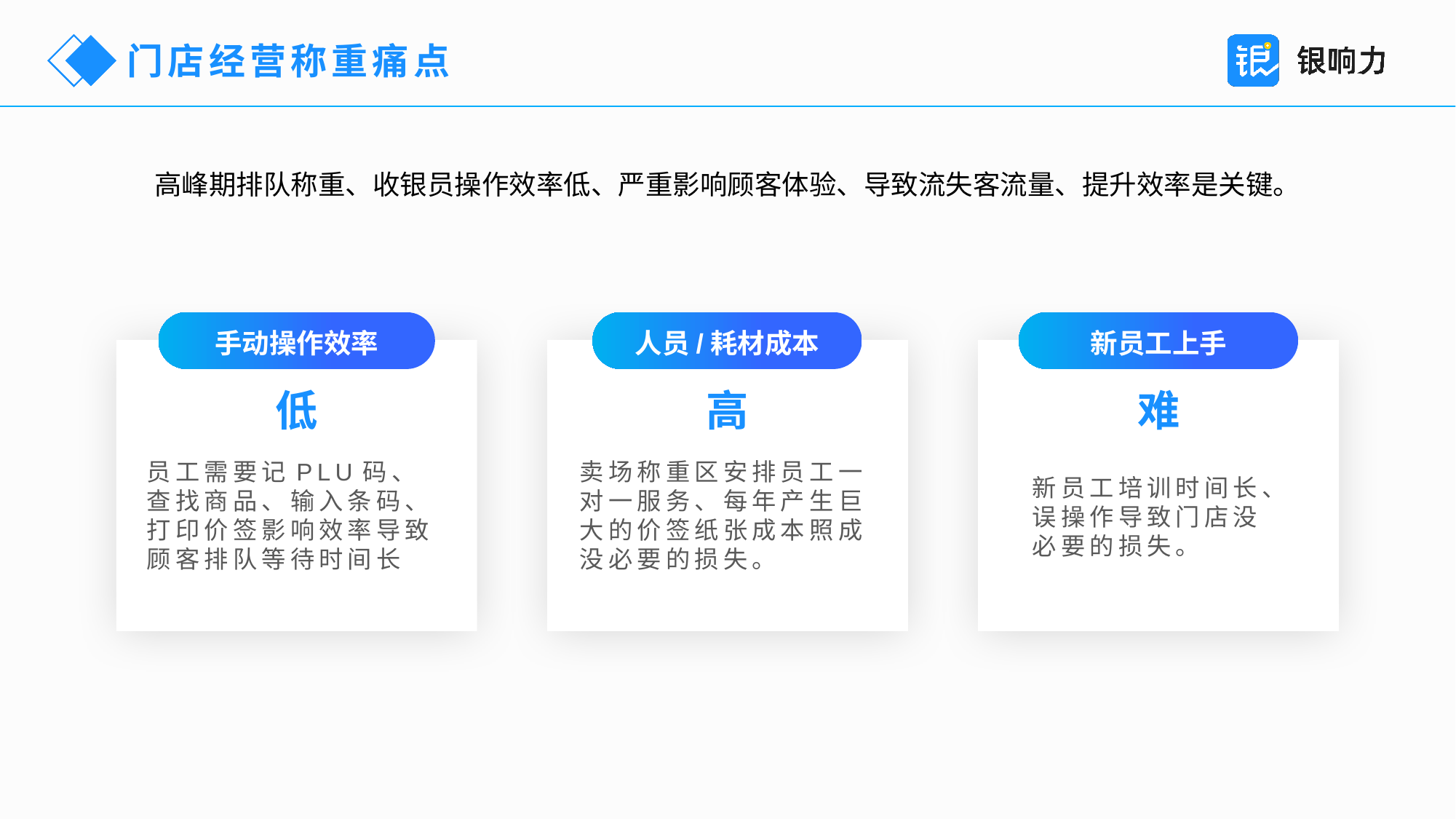

门店经营称重痛点
高峰期排队称重、收银员操作效率低、严重影响顾客体验、导致流失客流量、提升效率是关键。

手动操作效率
人员/耗材成本
新员工上手

低
高
难
卖场称重区安排员工一对一服务、每年产生巨大的价签纸张成本照成没必要的损失。
员工需要记PLU码、查找商品、输入条码、打印价签影响效率导致顾客排队等待时间长
新员工培训时间长、误操作导致门店没必要的损失。